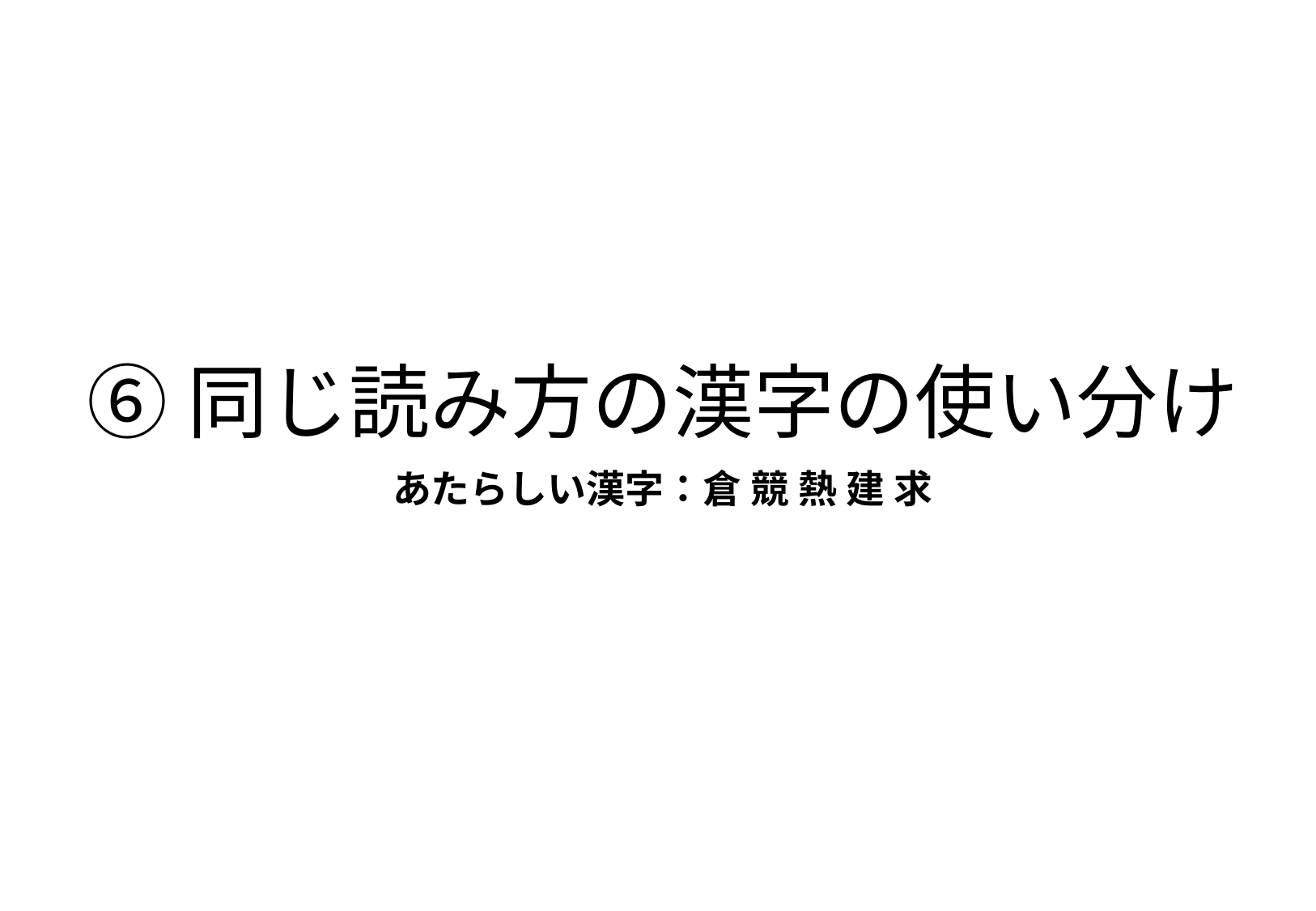

# ⑥同じ読み方の漢字の使い分け
あたらしい漢字：倉 競 熱 建 求